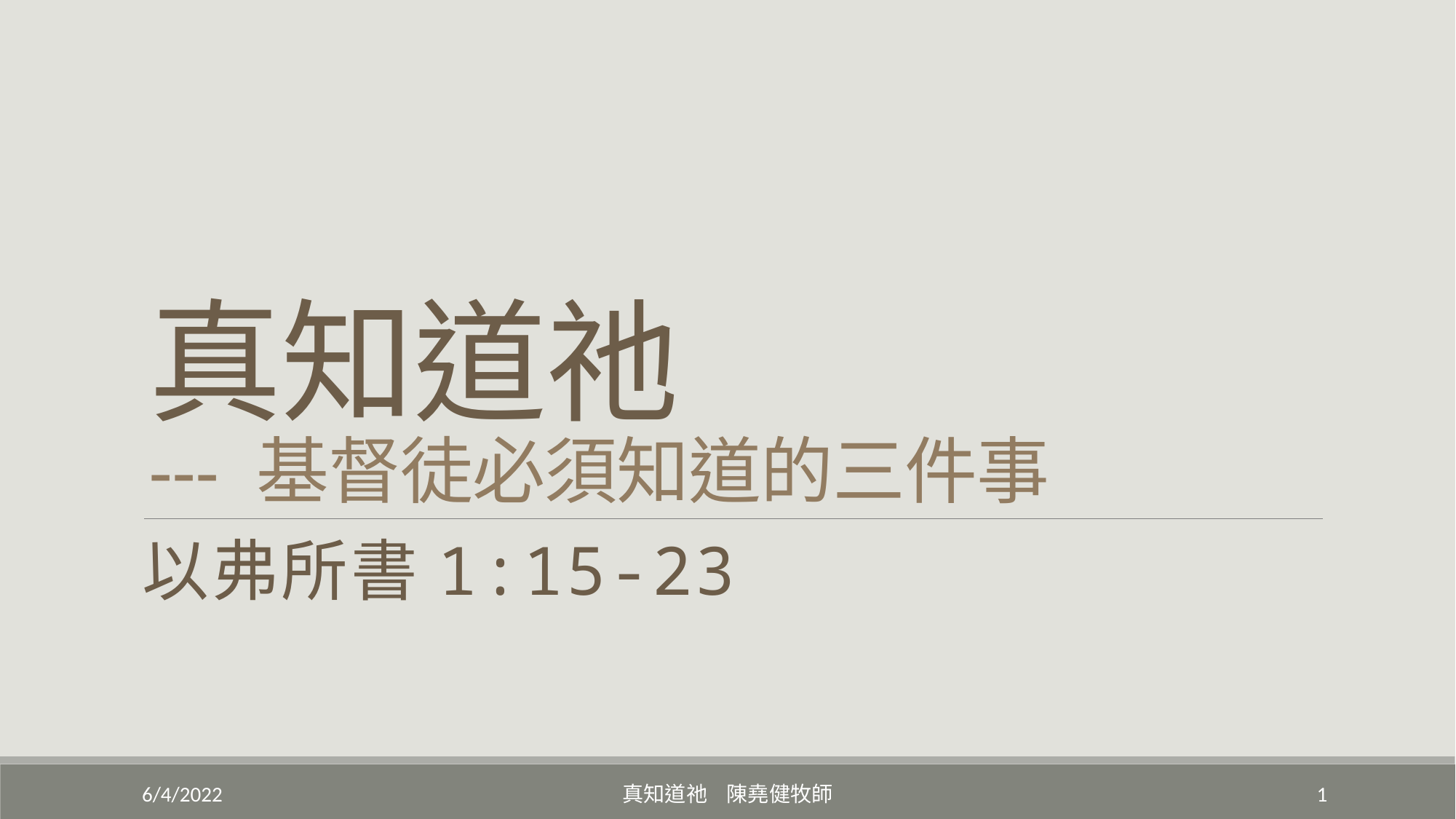

# 真知道祂 --- 基督徒必須知道的三件事
以弗所書1:15-23
6/4/2022
真知道祂    陳堯健牧師
1